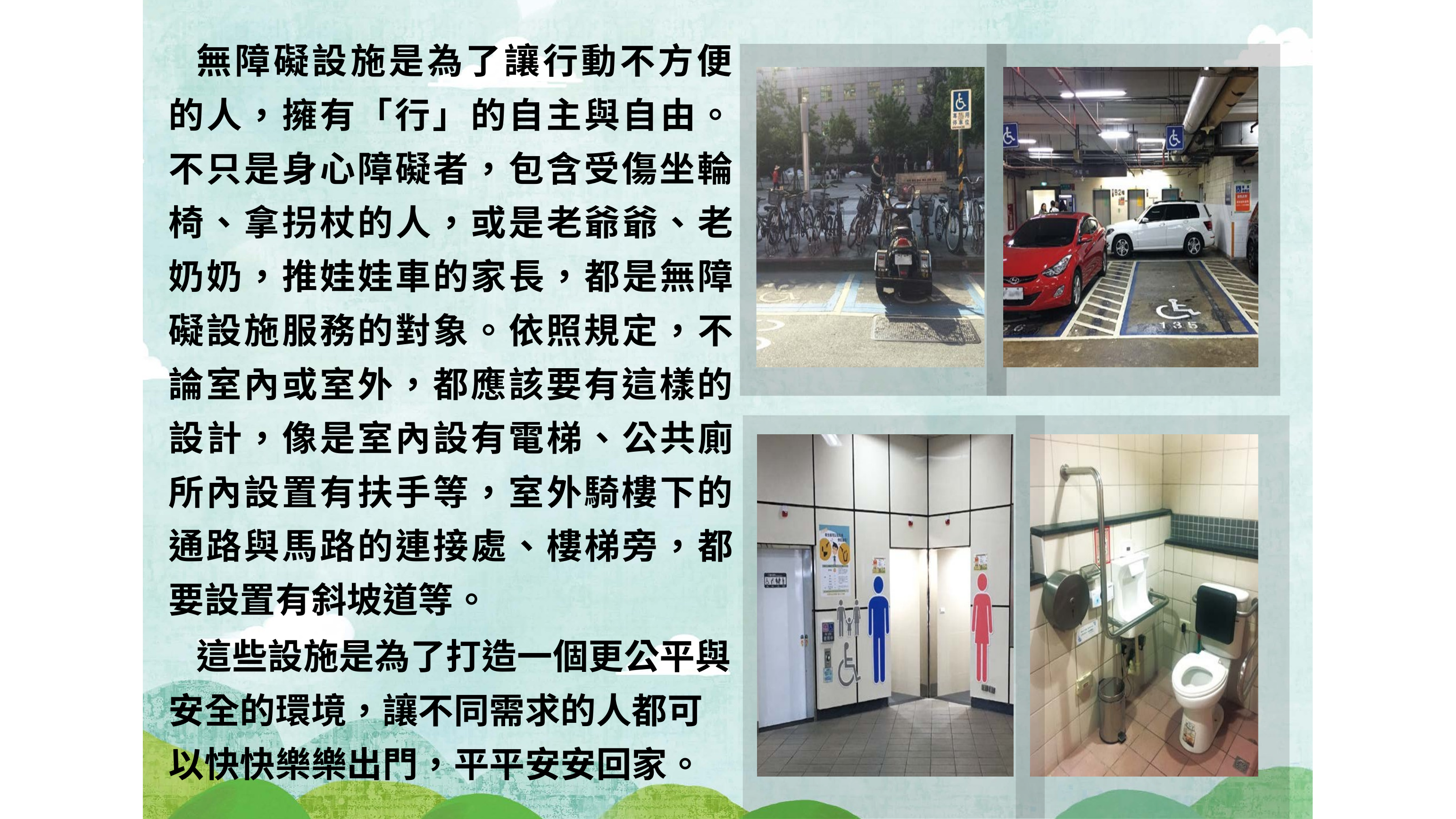

無障礙設施是為了讓行動不方便的人，擁有「行」的自主與自由。不只是身心障礙者，包含受傷坐輪椅、拿拐杖的人，或是老爺爺、老奶奶，推娃娃車的家長，都是無障礙設施服務的對象。依照規定，不論室內或室外，都應該要有這樣的設計，像是室內設有電梯、公共廁所內設置有扶手等，室外騎樓下的通路與馬路的連接處、樓梯旁，都要設置有斜坡道等。
這些設施是為了打造一個更公平與安全的環境，讓不同需求的人都可以快快樂樂出門，平平安安回家。